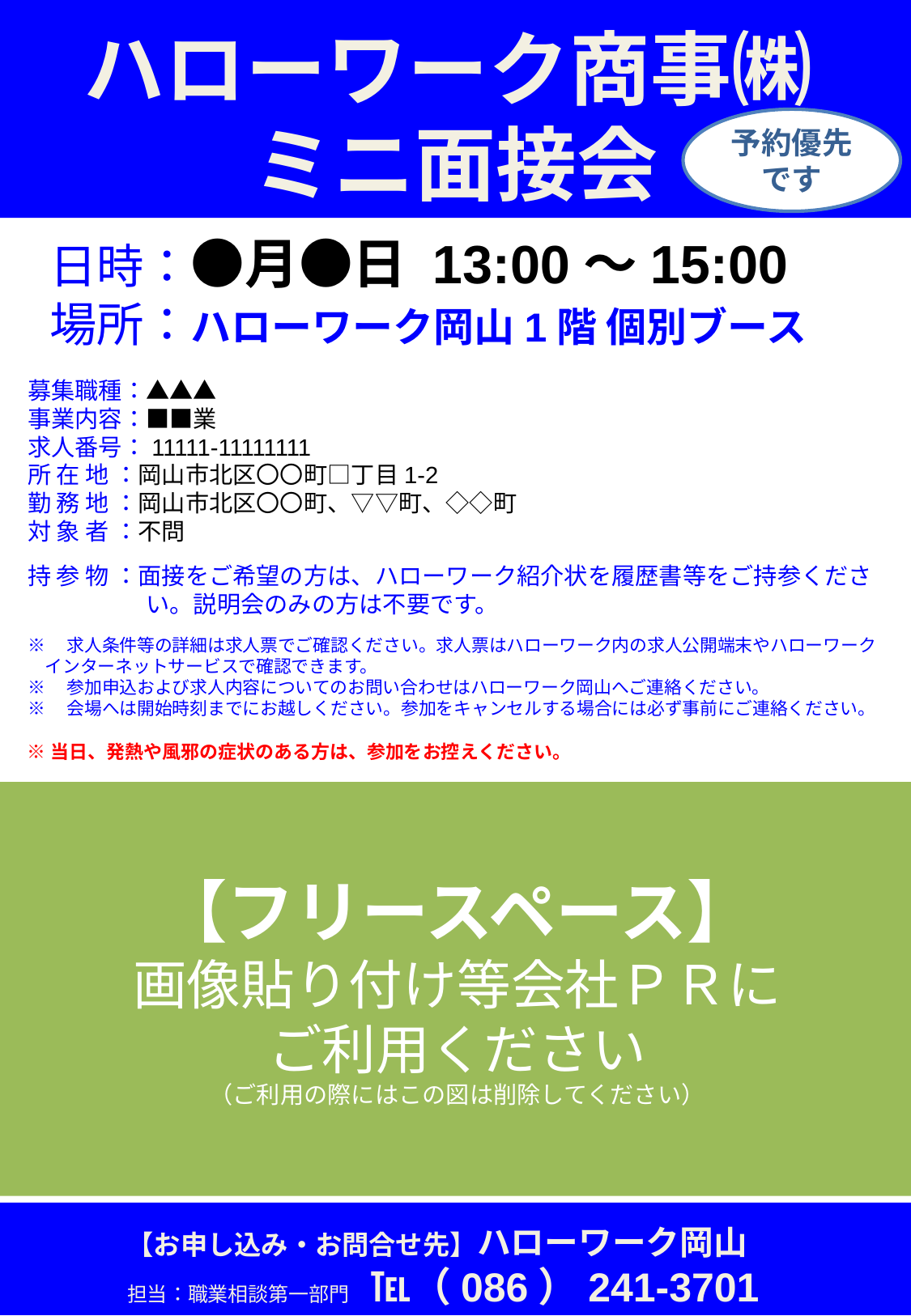

ハローワーク商事㈱

事業所名を記入してください。
ミニ面接会
予約優先です
 日時：●月●日 13:00～15:00
 場所：ハローワーク岡山1階 個別ブース

募集職種：▲▲▲
事業内容：■■業
求人番号：11111-11111111
所 在 地 ：岡山市北区〇〇町□丁目1-2
勤 務 地 ：岡山市北区〇〇町、▽▽町、◇◇町
対 象 者 ：不問

持 参 物 ：面接をご希望の方は、ハローワーク紹介状を履歴書等をご持参くださ
　　　　　い。説明会のみの方は不要です。

※　求人条件等の詳細は求人票でご確認ください。求人票はハローワーク内の求人公開端末やハローワーク
　インターネットサービスで確認できます。
※　参加申込および求人内容についてのお問い合わせはハローワーク岡山へご連絡ください。
※　会場へは開始時刻までにお越しください。参加をキャンセルする場合には必ず事前にご連絡ください。

【注意】
必ず求人票と同じ内容になるように記載してください。

①募集職種→「職種」欄
②事業内容→「事業内容」欄
③求人番号→「求人番号」欄
④所在地→「所在地」欄
⑤勤務地→「就業場所」欄
⑥対象者→「年齢」欄
　　　　　　　　※求人票で年齢制限があれば記載してください。
※当日、発熱や風邪の症状のある方は、参加をお控えください。
【フリースペース】
画像貼り付け等会社ＰＲに
ご利用ください
（ご利用の際にはこの図は削除してください）

フリースペースです。
貴社のPRに利用ください。

【お申し込み・お問合せ先】ハローワーク岡山
担当：職業相談第一部門　℡（086）241-3701